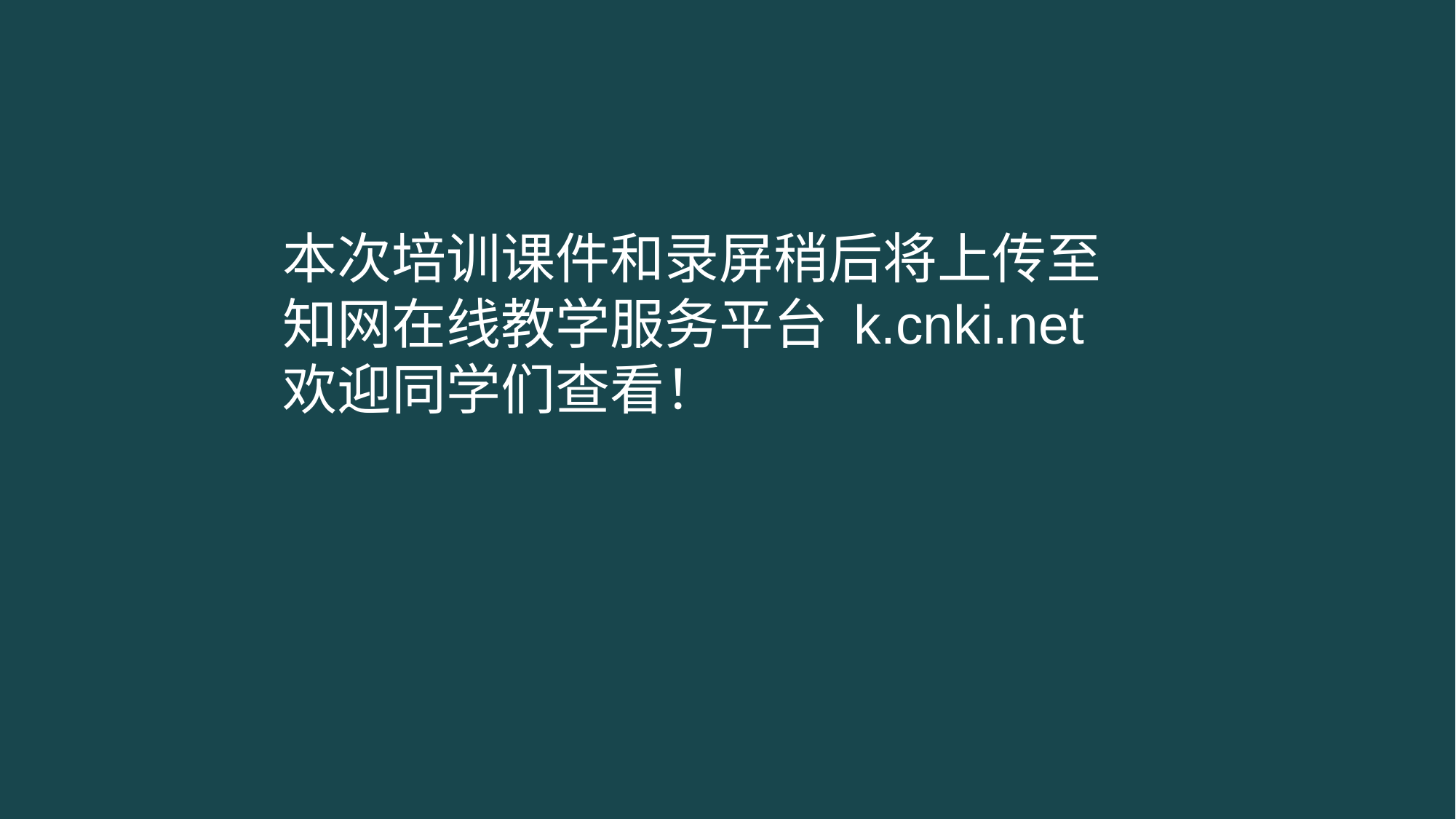

本次培训课件和录屏稍后将上传至
知网在线教学服务平台 k.cnki.net
欢迎同学们查看！